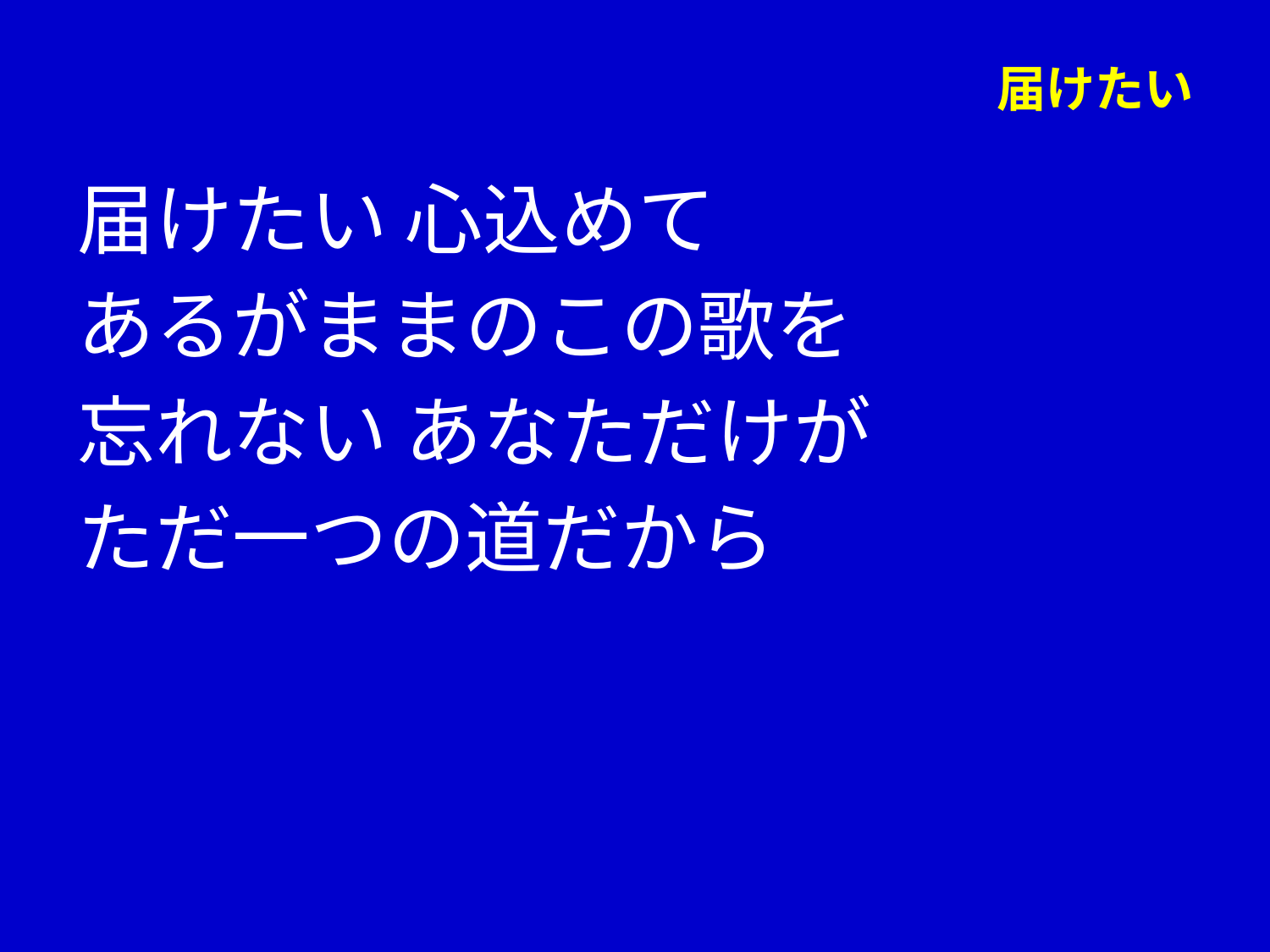

# 届けたい

届けたい 心込めて
あるがままのこの歌を
忘れない あなただけが
ただ一つの道だから